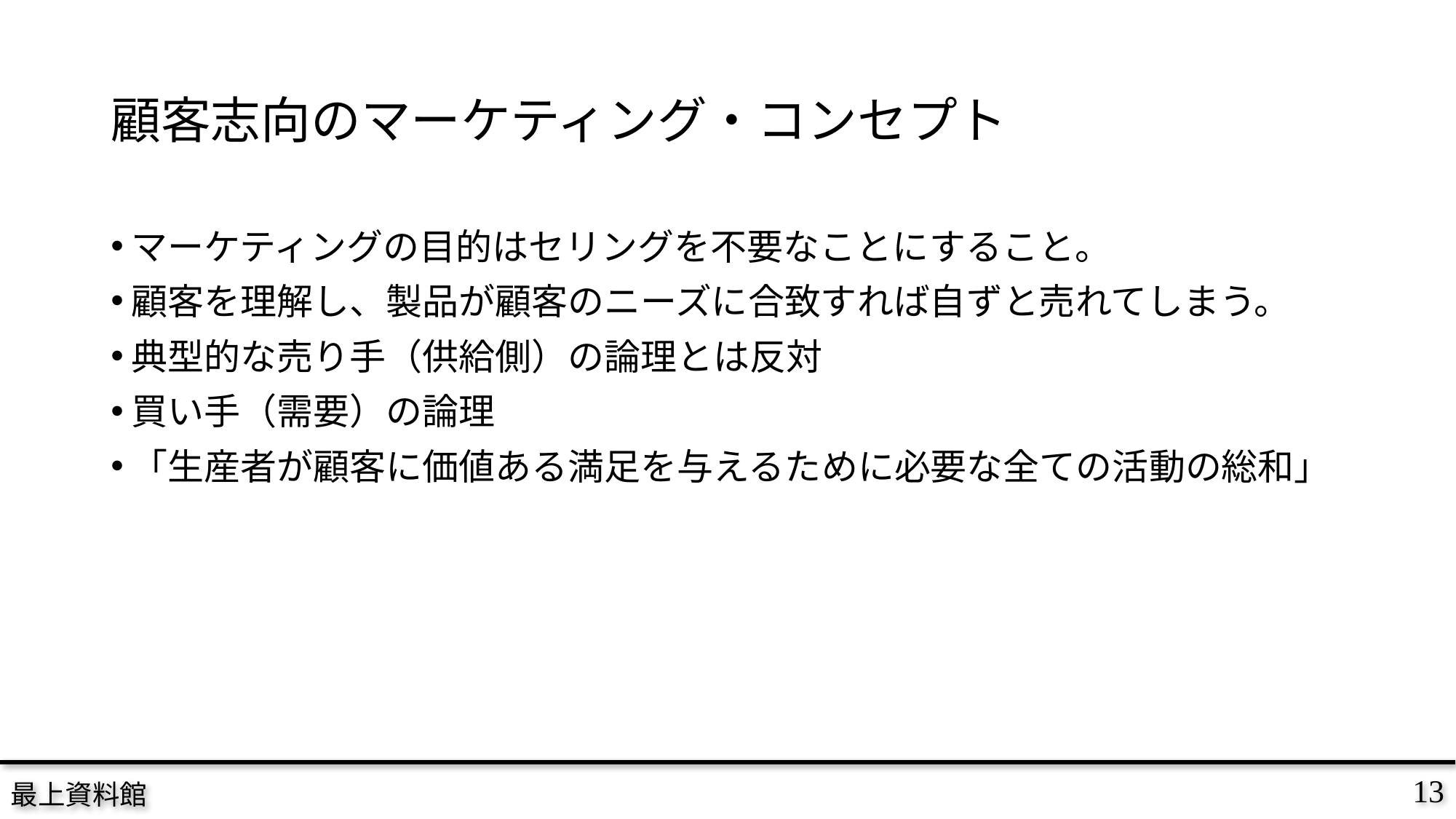

# 顧客志向のマーケティング・コンセプト
マーケティングの目的はセリングを不要なことにすること。
顧客を理解し、製品が顧客のニーズに合致すれば自ずと売れてしまう。
典型的な売り手（供給側）の論理とは反対
買い手（需要）の論理
「生産者が顧客に価値ある満足を与えるために必要な全ての活動の総和」